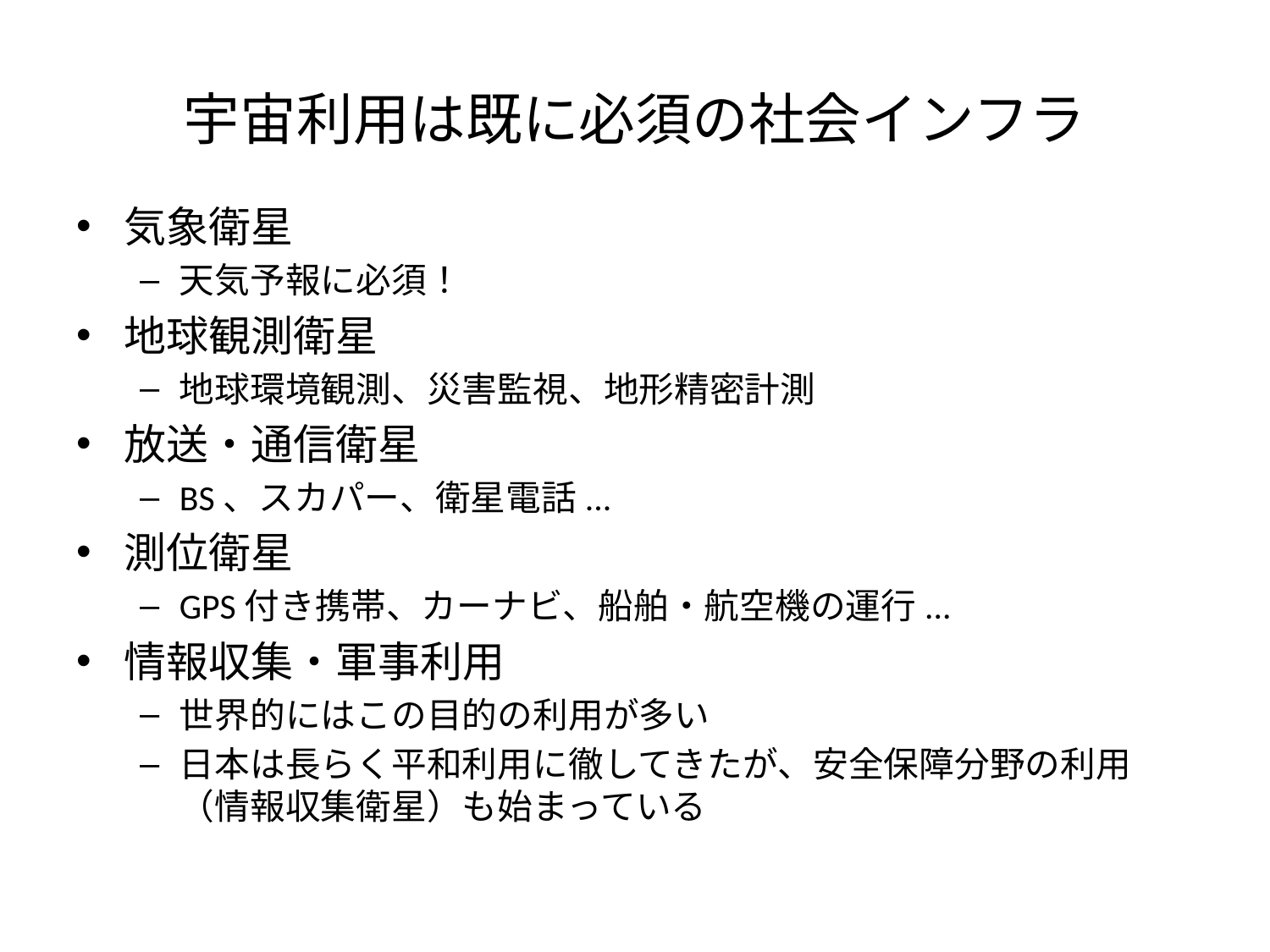

# 宇宙利用は既に必須の社会インフラ
気象衛星
天気予報に必須！
地球観測衛星
地球環境観測、災害監視、地形精密計測
放送・通信衛星
BS、スカパー、衛星電話...
測位衛星
GPS付き携帯、カーナビ、船舶・航空機の運行...
情報収集・軍事利用
世界的にはこの目的の利用が多い
日本は長らく平和利用に徹してきたが、安全保障分野の利用（情報収集衛星）も始まっている